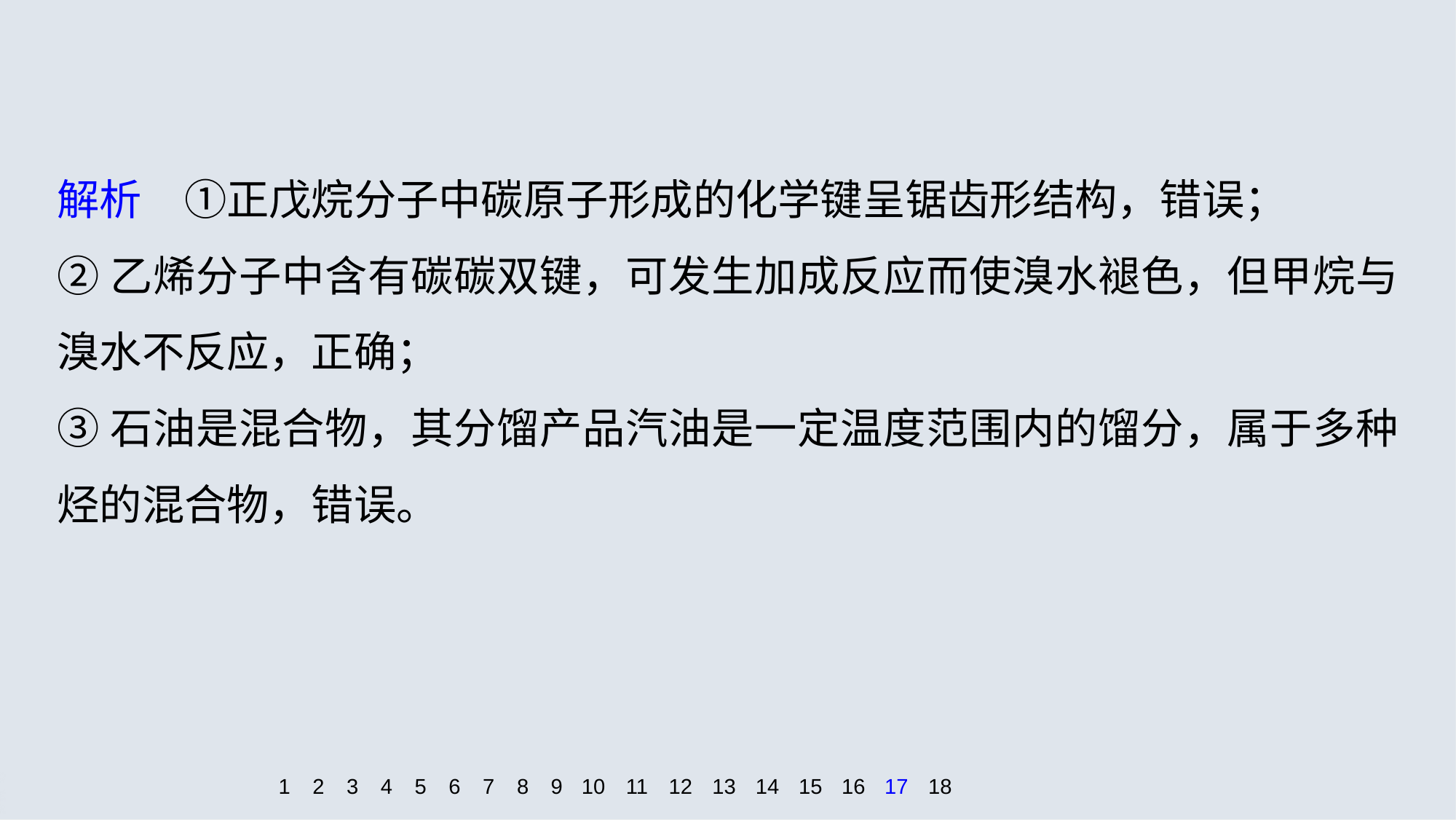

解析　①正戊烷分子中碳原子形成的化学键呈锯齿形结构，错误；
②乙烯分子中含有碳碳双键，可发生加成反应而使溴水褪色，但甲烷与溴水不反应，正确；
③石油是混合物，其分馏产品汽油是一定温度范围内的馏分，属于多种烃的混合物，错误。
1
2
3
4
5
6
7
8
9
10
11
12
13
14
15
16
17
18